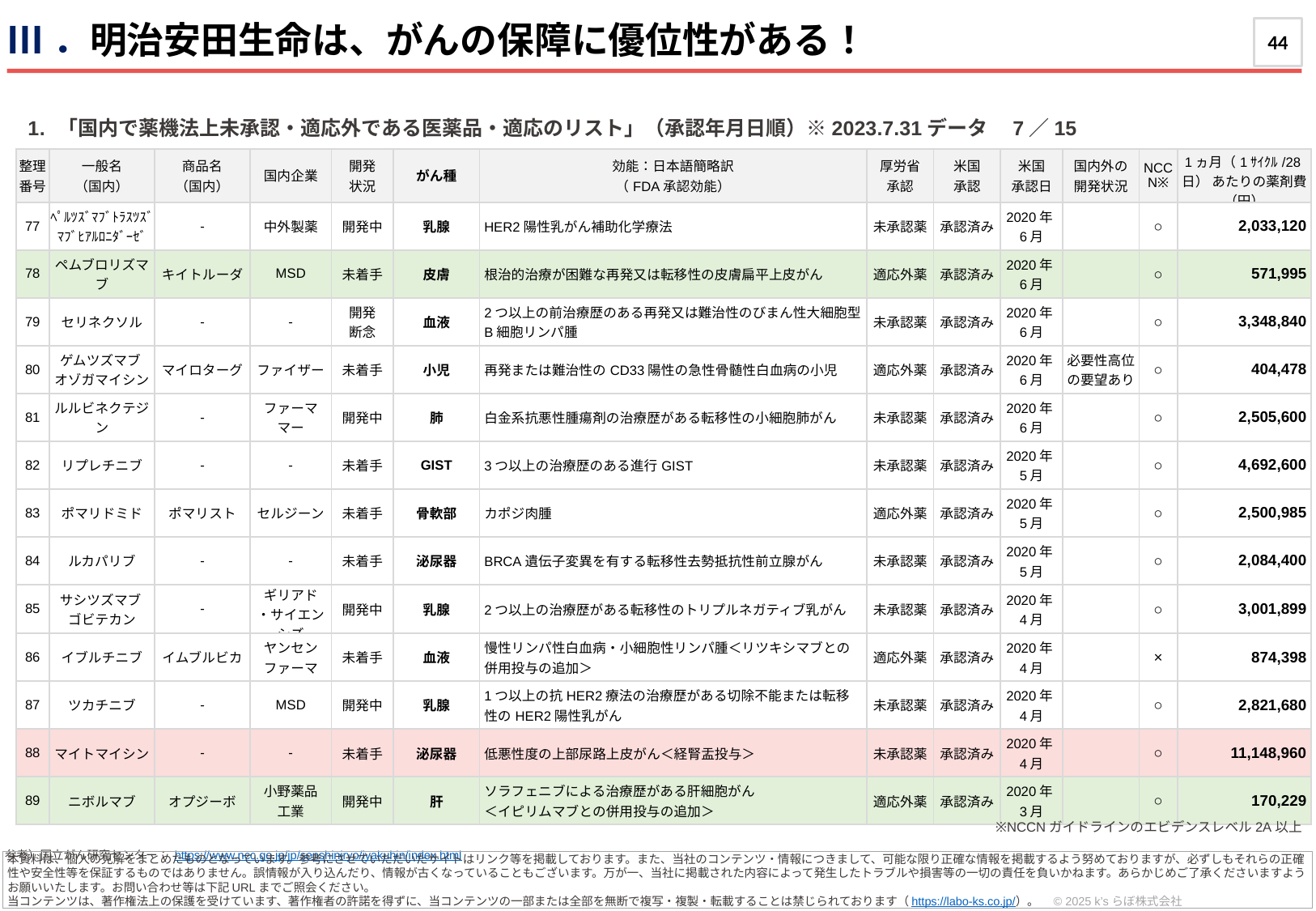

Ⅰ．3月の行き先や活動のヒント
Ⅲ．明治安田生命は、がんの保障に優位性がある！
44
「国内で薬機法上未承認・適応外である医薬品・適応のリスト」（承認年月日順）※2023.7.31データ　7／15
| 整理 番号 | 一般名 （国内） | 商品名 （国内） | 国内企業 | 開発 状況 | がん種 | 効能：日本語簡略訳 （FDA承認効能） | 厚労省 承認 | 米国 承認 | 米国 承認日 | 国内外の 開発状況 | NCCN※ | 1ヵ月（1ｻｲｸﾙ/28日） あたりの薬剤費（円） |
| --- | --- | --- | --- | --- | --- | --- | --- | --- | --- | --- | --- | --- |
| 77 | ﾍﾟﾙﾂｽﾞﾏﾌﾞﾄﾗｽﾂｽﾞﾏﾌﾞﾋｱﾙﾛﾆﾀﾞｰｾﾞ | - | 中外製薬 | 開発中 | 乳腺 | HER2陽性乳がん補助化学療法 | 未承認薬 | 承認済み | 2020年6月 |  | ○ | 2,033,120 |
| 78 | ペムブロリズマブ | キイトルーダ | MSD | 未着手 | 皮膚 | 根治的治療が困難な再発又は転移性の皮膚扁平上皮がん | 適応外薬 | 承認済み | 2020年6月 |  | ○ | 571,995 |
| 79 | セリネクソル | - | - | 開発 断念 | 血液 | 2つ以上の前治療歴のある再発又は難治性のびまん性大細胞型B細胞リンパ腫 | 未承認薬 | 承認済み | 2020年6月 |  | ○ | 3,348,840 |
| 80 | ゲムツズマブ オゾガマイシン | マイロターグ | ファイザー | 未着手 | 小児 | 再発または難治性のCD33陽性の急性骨髄性白血病の小児 | 適応外薬 | 承認済み | 2020年6月 | 必要性高位の要望あり | ○ | 404,478 |
| 81 | ルルビネクテジン | - | ファーママー | 開発中 | 肺 | 白金系抗悪性腫瘍剤の治療歴がある転移性の小細胞肺がん | 未承認薬 | 承認済み | 2020年6月 |  | ○ | 2,505,600 |
| 82 | リプレチニブ | - | - | 未着手 | GIST | 3つ以上の治療歴のある進行GIST | 未承認薬 | 承認済み | 2020年5月 |  | ○ | 4,692,600 |
| 83 | ポマリドミド | ポマリスト | セルジーン | 未着手 | 骨軟部 | カポジ肉腫 | 適応外薬 | 承認済み | 2020年5月 |  | ○ | 2,500,985 |
| 84 | ルカパリブ | - | - | 未着手 | 泌尿器 | BRCA遺伝子変異を有する転移性去勢抵抗性前立腺がん | 未承認薬 | 承認済み | 2020年5月 |  | ○ | 2,084,400 |
| 85 | サシツズマブ ゴビテカン | - | ギリアド ・サイエンシズ | 開発中 | 乳腺 | 2つ以上の治療歴がある転移性のトリプルネガティブ乳がん | 未承認薬 | 承認済み | 2020年4月 |  | ○ | 3,001,899 |
| 86 | イブルチニブ | イムブルビカ | ヤンセン ファーマ | 未着手 | 血液 | 慢性リンパ性白血病・小細胞性リンパ腫＜リツキシマブとの併用投与の追加＞ | 適応外薬 | 承認済み | 2020年4月 |  | × | 874,398 |
| 87 | ツカチニブ | - | MSD | 開発中 | 乳腺 | 1つ以上の抗HER2療法の治療歴がある切除不能または転移性のHER2陽性乳がん | 未承認薬 | 承認済み | 2020年4月 |  | ○ | 2,821,680 |
| 88 | マイトマイシン | - | - | 未着手 | 泌尿器 | 低悪性度の上部尿路上皮がん＜経腎盂投与＞ | 未承認薬 | 承認済み | 2020年4月 |  | ○ | 11,148,960 |
| 89 | ニボルマブ | オプジーボ | 小野薬品 工業 | 開発中 | 肝 | ソラフェニブによる治療歴がある肝細胞がん ＜イピリムマブとの併用投与の追加＞ | 適応外薬 | 承認済み | 2020年3月 |  | ○ | 170,229 |
※NCCNガイドラインのエビデンスレベル2A以上
参考）国立がん研究センター： https://www.ncc.go.jp/jp/senshiniryo/iyakuhin/index.html

本資料は、個人の見解をまとめたものとなっています。参考にさせていただいたサイトはリンク等を掲載しております。また、当社のコンテンツ・情報につきまして、可能な限り正確な情報を掲載するよう努めておりますが、必ずしもそれらの正確性や安全性等を保証するものではありません。誤情報が入り込んだり、情報が古くなっていることもございます。万が一、当社に掲載された内容によって発生したトラブルや損害等の一切の責任を負いかねます。あらかじめご了承くださいますようお願いいたします。お問い合わせ等は下記URLまでご照会ください。
当コンテンツは、著作権法上の保護を受けています、著作権者の許諾を得ずに、当コンテンツの一部または全部を無断で複写・複製・転載することは禁じられております（https://labo-ks.co.jp/）。　© 2025 k’sらぼ株式会社